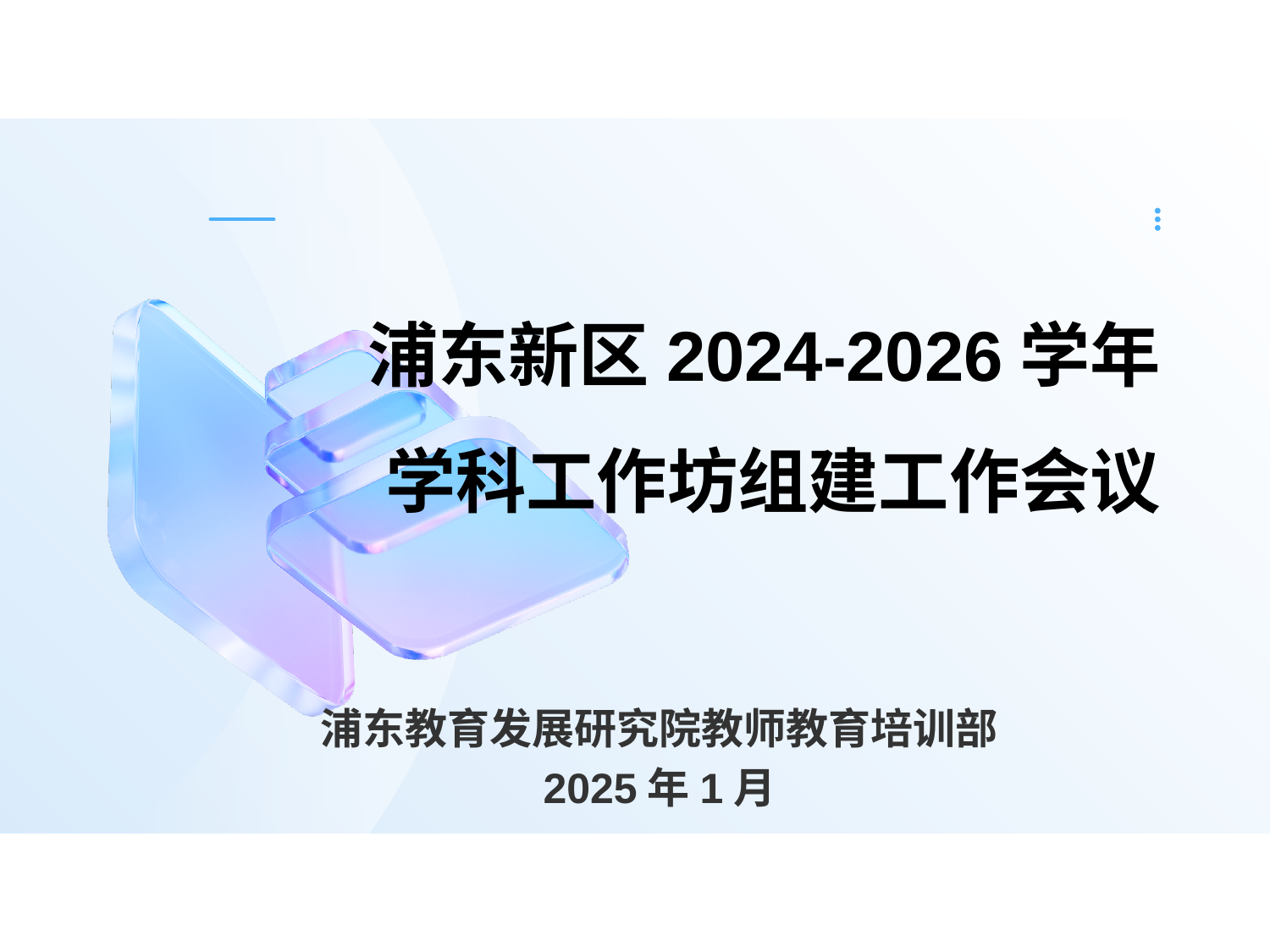

# 浦东新区2024-2026学年 学科工作坊组建工作会议
浦东教育发展研究院教师教育培训部
2025年1月